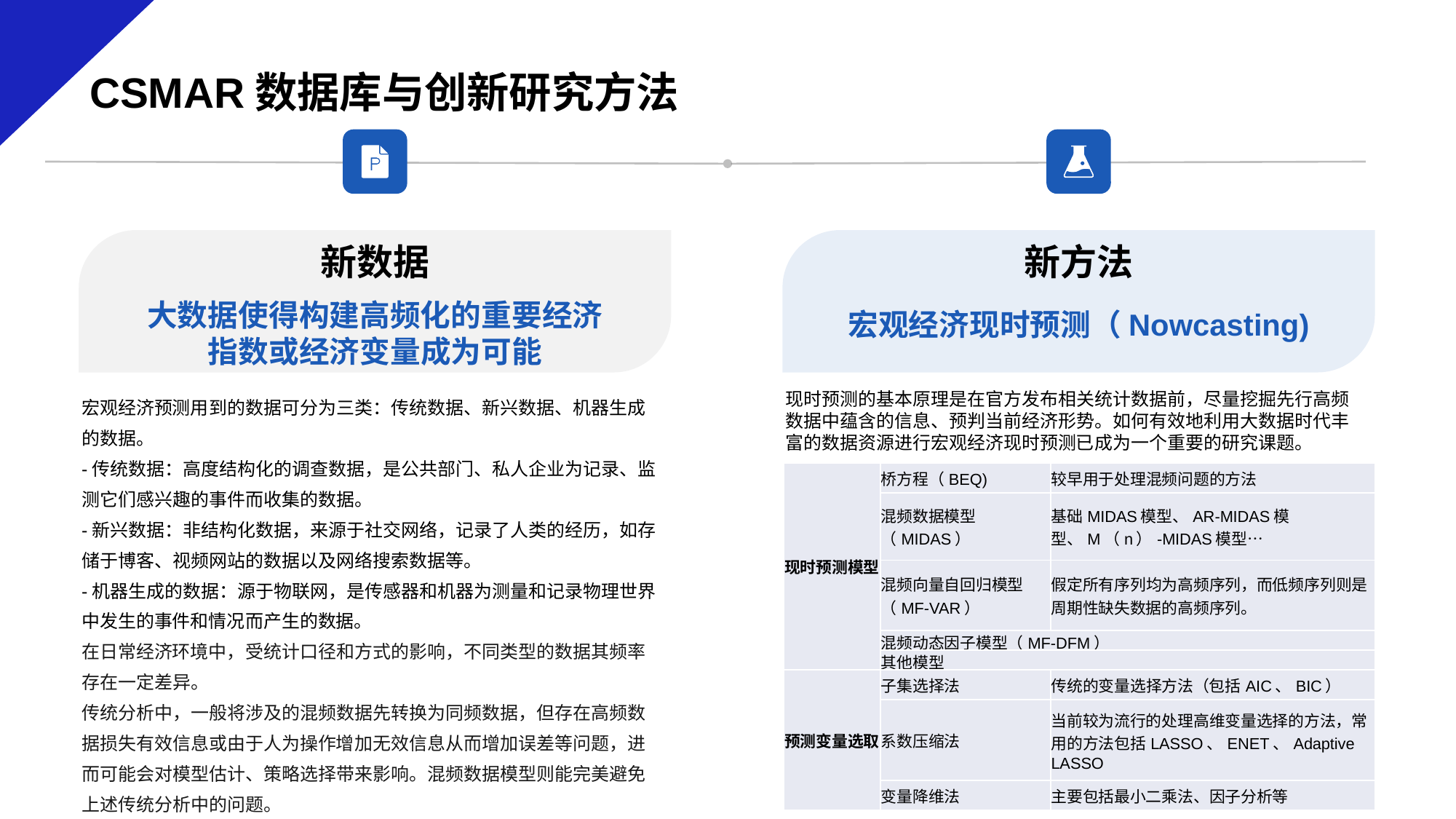

CSMAR数据库与创新研究方法

新数据
大数据使得构建高频化的重要经济指数或经济变量成为可能

新方法
宏观经济现时预测（Nowcasting)

宏观经济预测用到的数据可分为三类：传统数据、新兴数据、机器生成的数据。
-传统数据：高度结构化的调查数据，是公共部门、私人企业为记录、监测它们感兴趣的事件而收集的数据。
-新兴数据：非结构化数据，来源于社交网络，记录了人类的经历，如存储于博客、视频网站的数据以及网络搜索数据等。
-机器生成的数据：源于物联网，是传感器和机器为测量和记录物理世界中发生的事件和情况而产生的数据。
在日常经济环境中，受统计口径和方式的影响，不同类型的数据其频率存在一定差异。
传统分析中，一般将涉及的混频数据先转换为同频数据，但存在高频数据损失有效信息或由于人为操作增加无效信息从而增加误差等问题，进而可能会对模型估计、策略选择带来影响。混频数据模型则能完美避免上述传统分析中的问题。

现时预测的基本原理是在官方发布相关统计数据前，尽量挖掘先行高频数据中蕴含的信息、预判当前经济形势。如何有效地利用大数据时代丰富的数据资源进行宏观经济现时预测已成为一个重要的研究课题。
| 现时预测模型 | 桥方程（BEQ) | 较早用于处理混频问题的方法 |
| --- | --- | --- |
|  | 混频数据模型（MIDAS） | 基础MIDAS模型、AR-MIDAS模型、M（n）-MIDAS模型… |
|  | 混频向量自回归模型（MF-VAR） | 假定所有序列均为高频序列，而低频序列则是周期性缺失数据的高频序列。 |
|  | 混频动态因子模型（MF-DFM） |  |
|  | 其他模型 |  |
| 预测变量选取 | 子集选择法 | 传统的变量选择方法（包括AIC、BIC） |
|  | 系数压缩法 | 当前较为流行的处理高维变量选择的方法，常用的方法包括LASSO、ENET、Adaptive LASSO |
|  | 变量降维法 | 主要包括最小二乘法、因子分析等 |